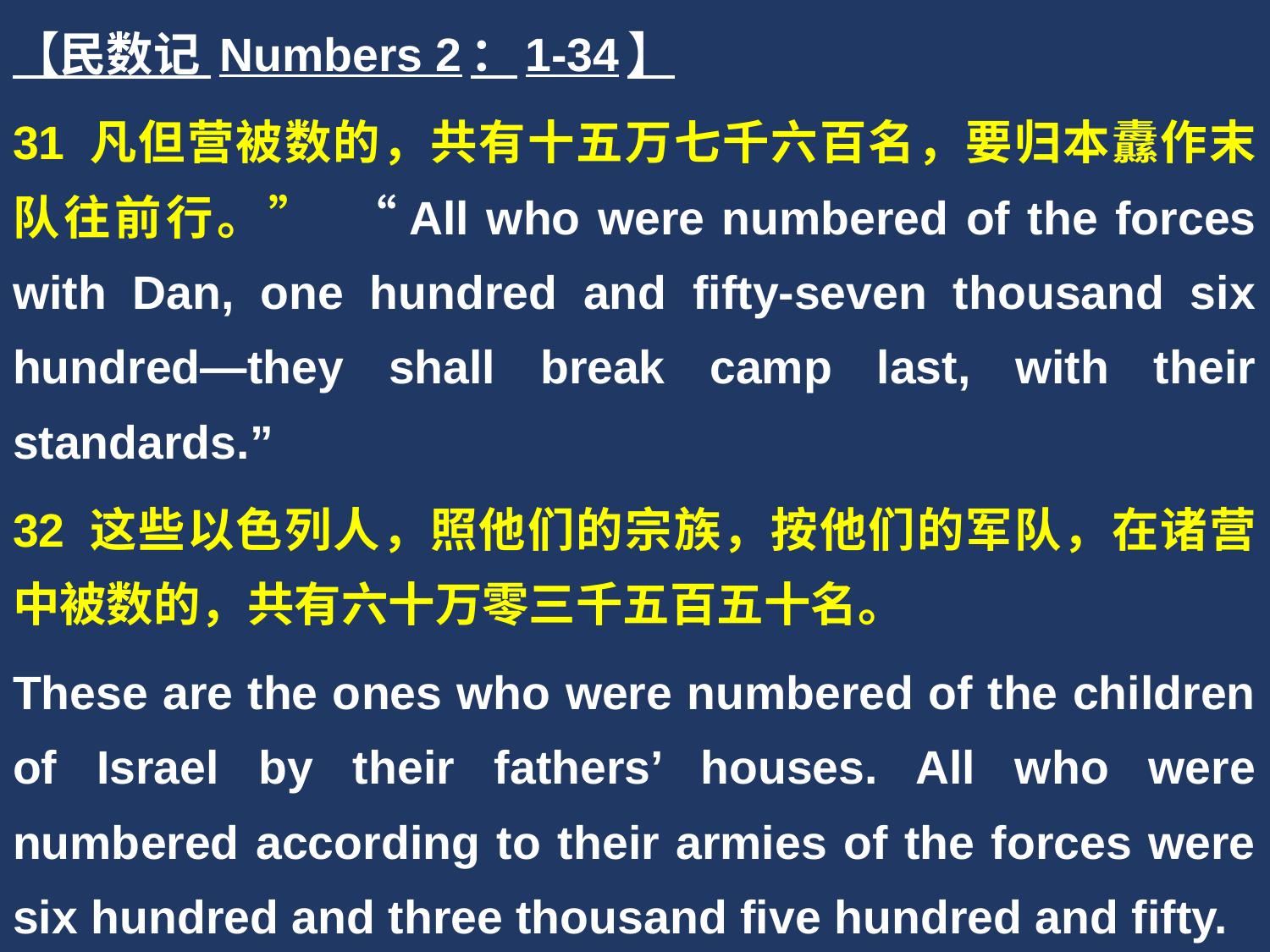

【民数记 Numbers 2：1-34】
31 凡但营被数的，共有十五万七千六百名，要归本纛作末队往前行。”  “All who were numbered of the forces with Dan, one hundred and fifty-seven thousand six hundred—they shall break camp last, with their standards.”
32 这些以色列人，照他们的宗族，按他们的军队，在诸营中被数的，共有六十万零三千五百五十名。
These are the ones who were numbered of the children of Israel by their fathers’ houses. All who were numbered according to their armies of the forces were six hundred and three thousand five hundred and fifty.